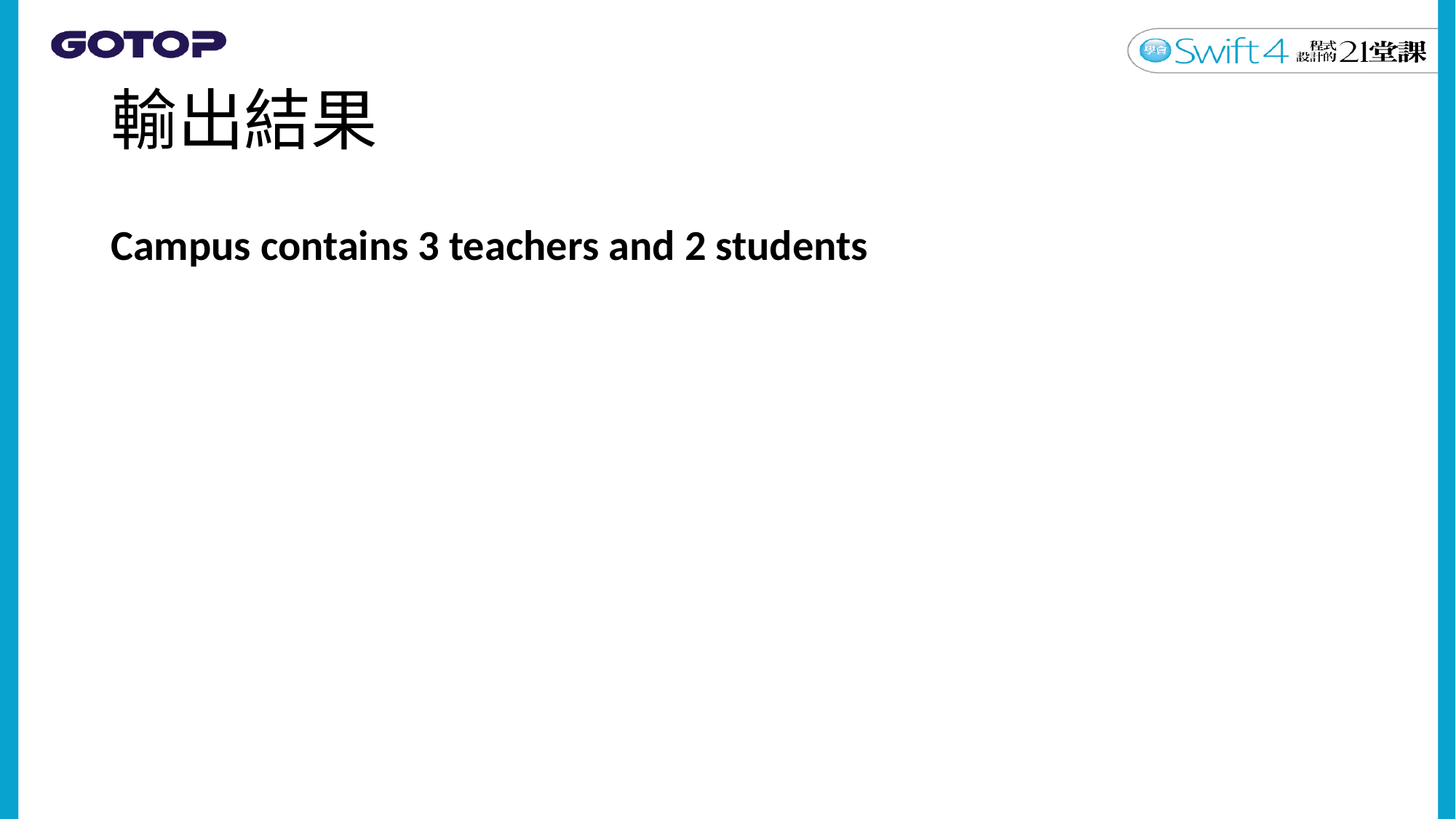

# 輸出結果
Campus contains 3 teachers and 2 students